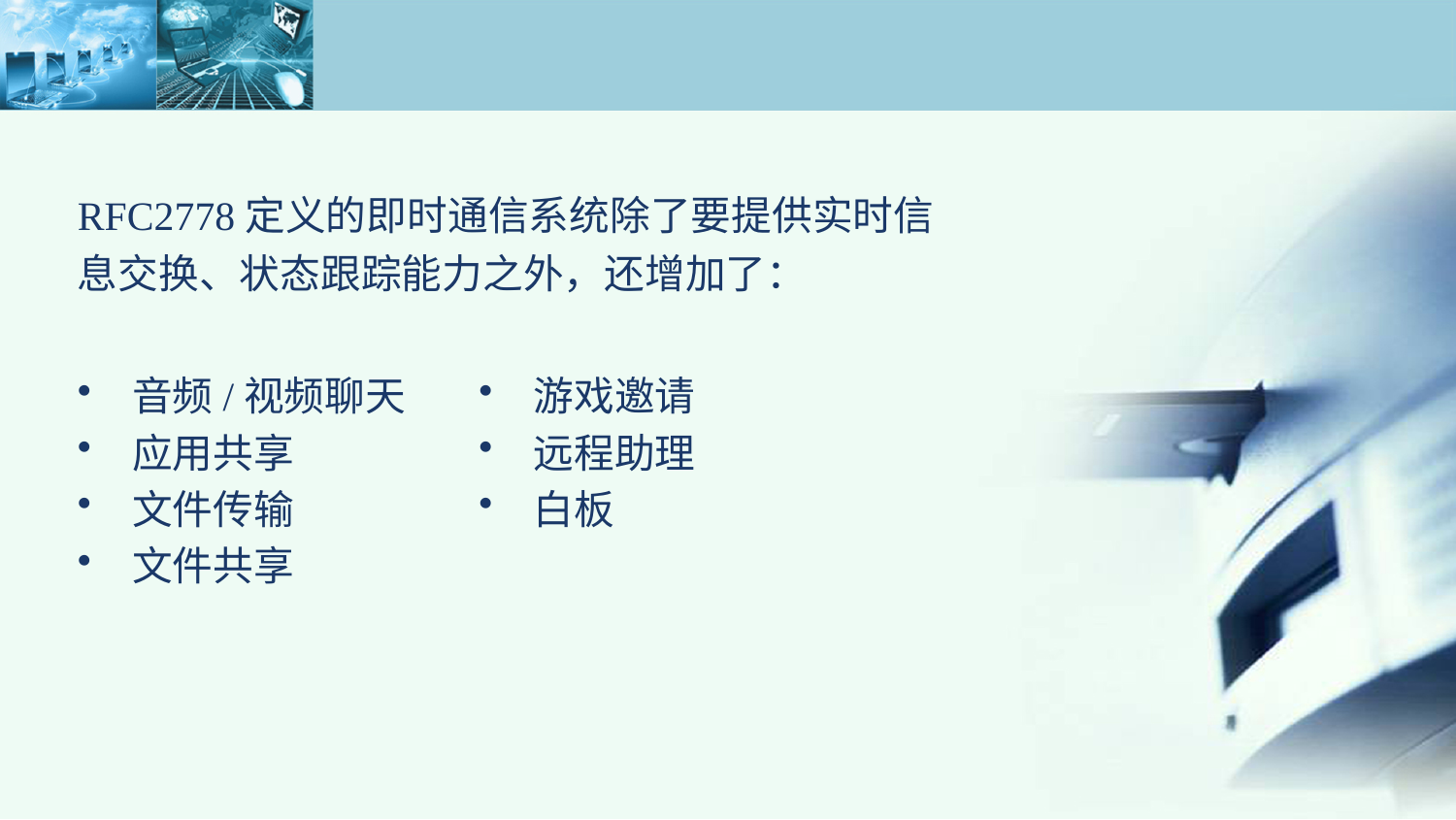

RFC2778定义的即时通信系统除了要提供实时信息交换、状态跟踪能力之外，还增加了：
音频/视频聊天
应用共享
文件传输
文件共享
游戏邀请
远程助理
白板